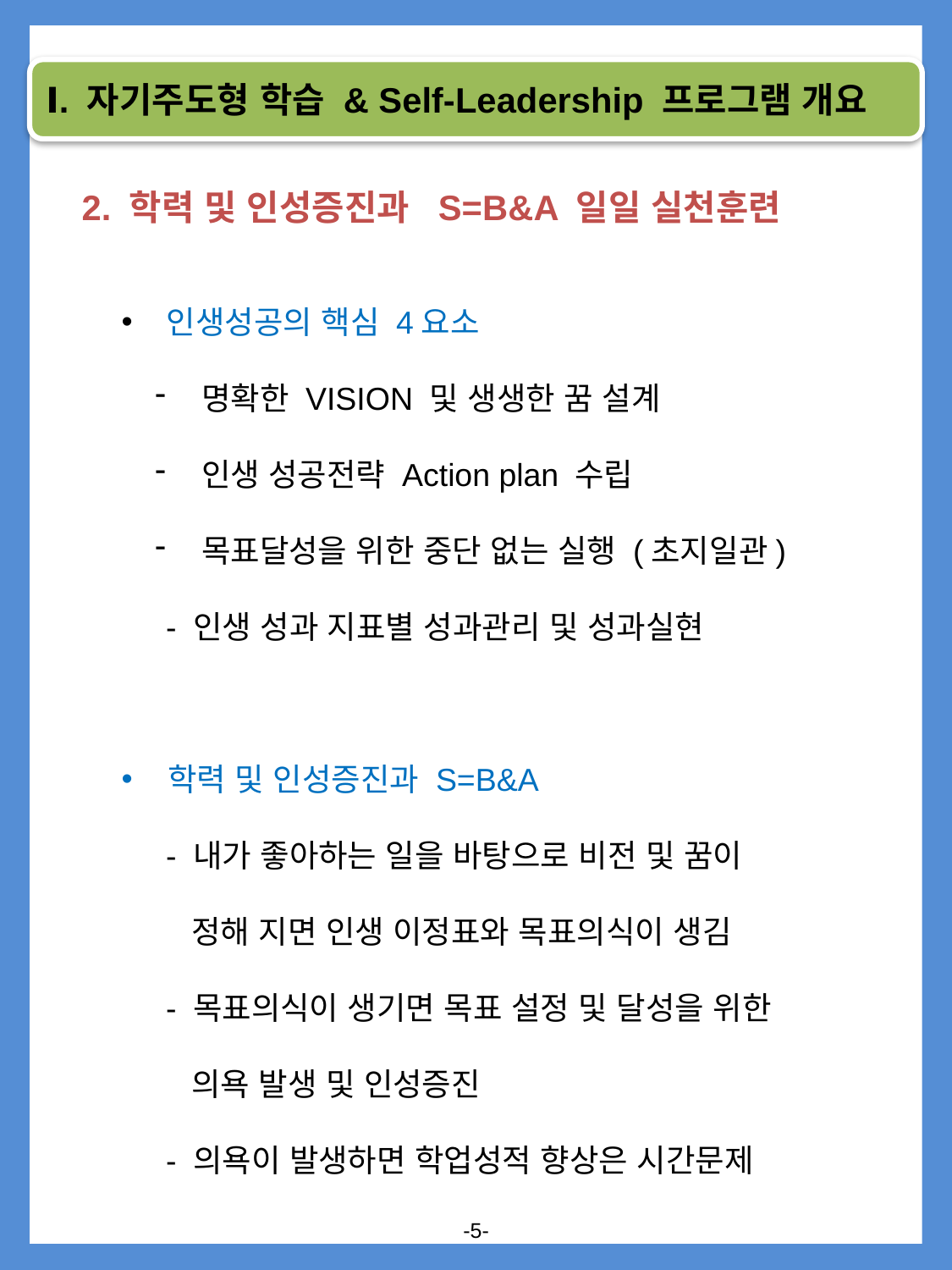

Ⅰ. 자기주도형 학습 & Self-Leadership 프로그램 개요
2. 학력 및 인성증진과  S=B&A 일일 실천훈련
 인생성공의 핵심 4요소
 명확한 VISION 및 생생한 꿈 설계
 인생 성공전략 Action plan 수립
 목표달성을 위한 중단 없는 실행 (초지일관)
     - 인생 성과 지표별 성과관리 및 성과실현

 학력 및 인성증진과 S=B&A
     - 내가 좋아하는 일을 바탕으로 비전 및 꿈이
       정해 지면 인생 이정표와 목표의식이 생김
     - 목표의식이 생기면 목표 설정 및 달성을 위한
       의욕 발생 및 인성증진
     - 의욕이 발생하면 학업성적 향상은 시간문제